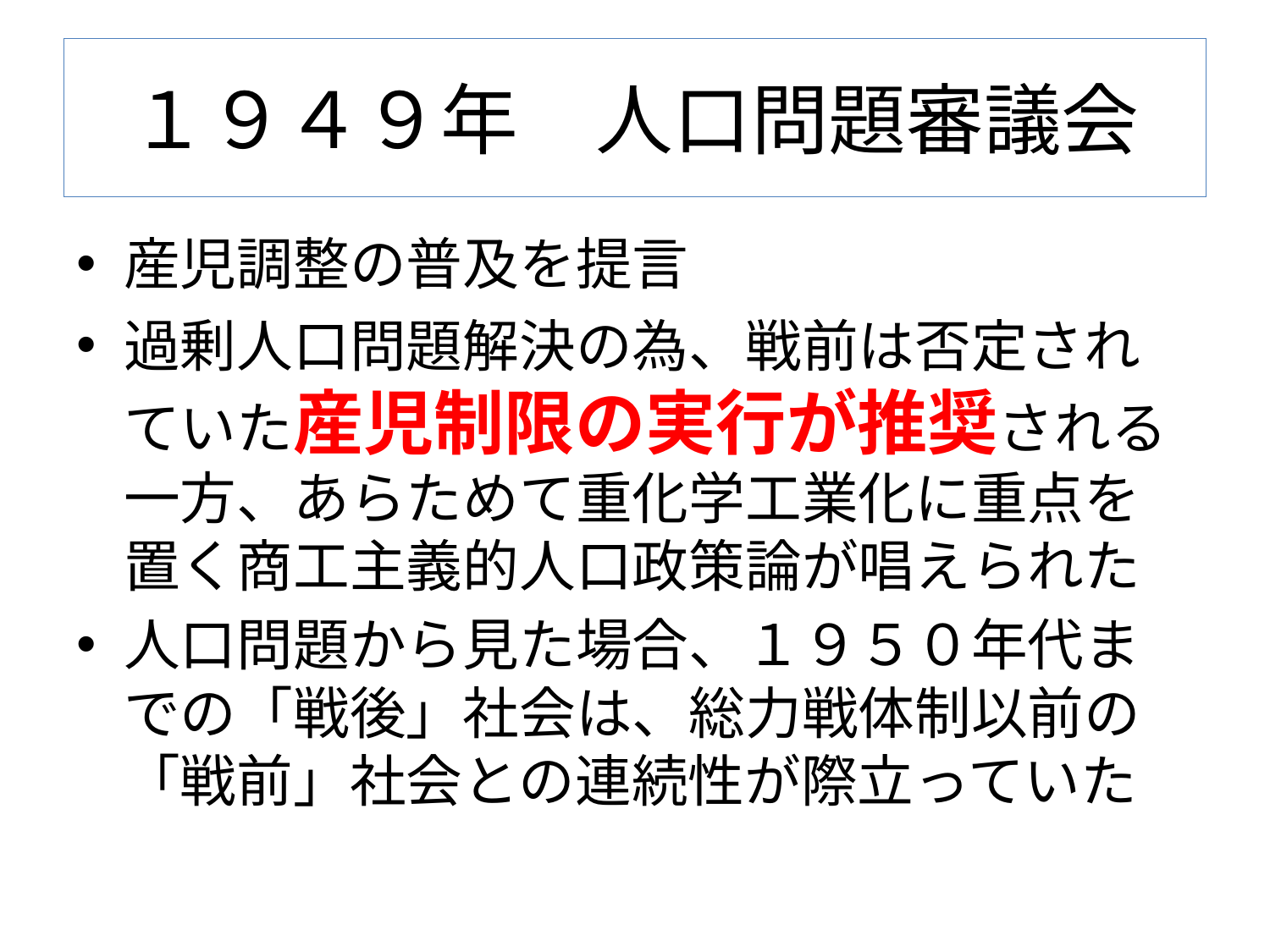

# １９４９年　人口問題審議会
産児調整の普及を提言
過剰人口問題解決の為、戦前は否定されていた産児制限の実行が推奨される一方、あらためて重化学工業化に重点を置く商工主義的人口政策論が唱えられた
人口問題から見た場合、１９５０年代までの「戦後」社会は、総力戦体制以前の「戦前」社会との連続性が際立っていた